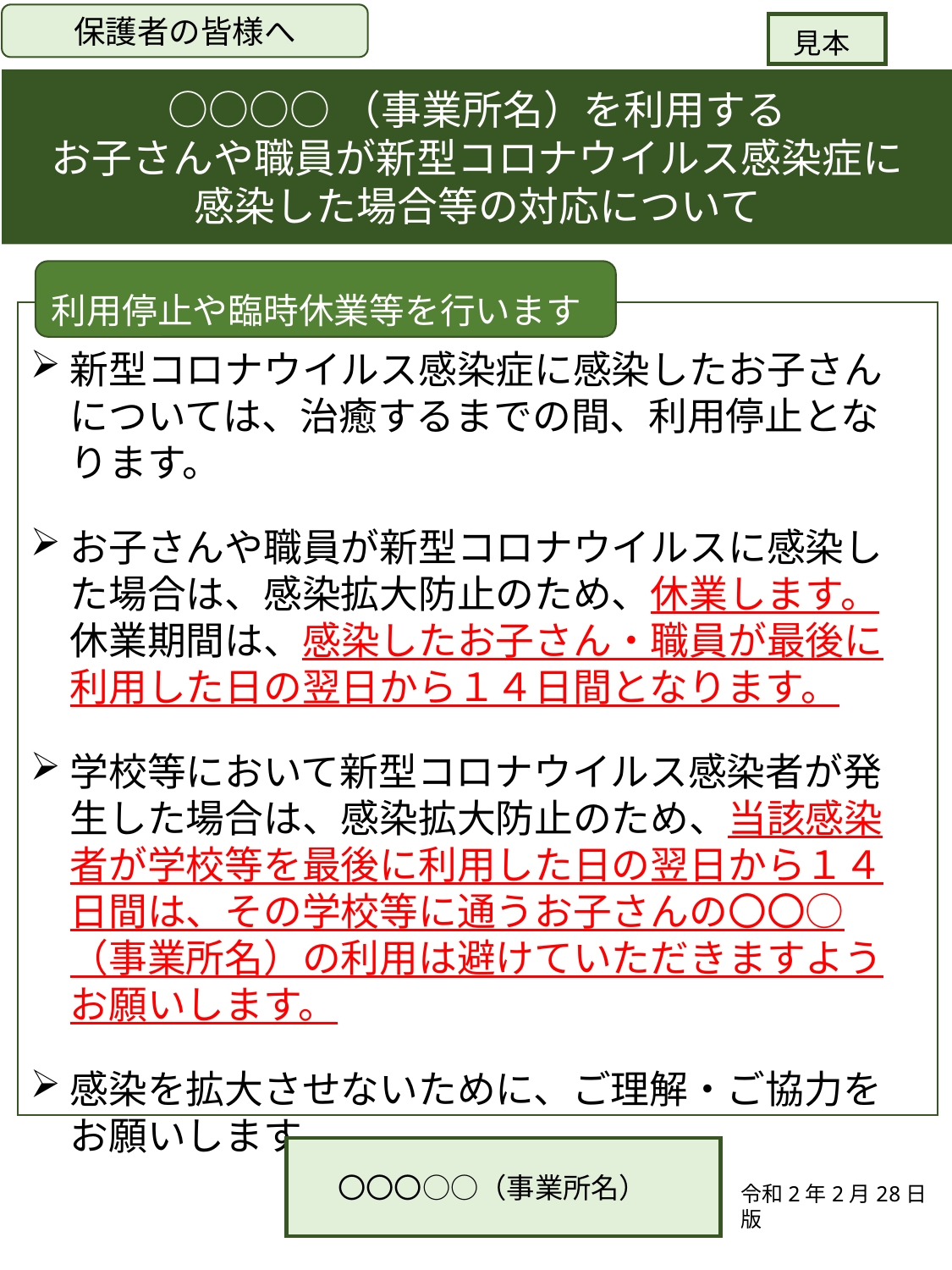

見本
保護者の皆様へ

○○○○（事業所名）を利用する
お子さんや職員が新型コロナウイルス感染症に
感染した場合等の対応について
利用停止や臨時休業等を行います

新型コロナウイルス感染症に感染したお子さんについては、治癒するまでの間、利用停止となります。

お子さんや職員が新型コロナウイルスに感染した場合は、感染拡大防止のため、休業します。休業期間は、感染したお子さん・職員が最後に利用した日の翌日から１４日間となります。

学校等において新型コロナウイルス感染者が発生した場合は、感染拡大防止のため、当該感染者が学校等を最後に利用した日の翌日から１４日間は、その学校等に通うお子さんの〇〇○（事業所名）の利用は避けていただきますようお願いします。

感染を拡大させないために、ご理解・ご協力をお願いします。

〇〇〇○○（事業所名）
令和2年2月28日版